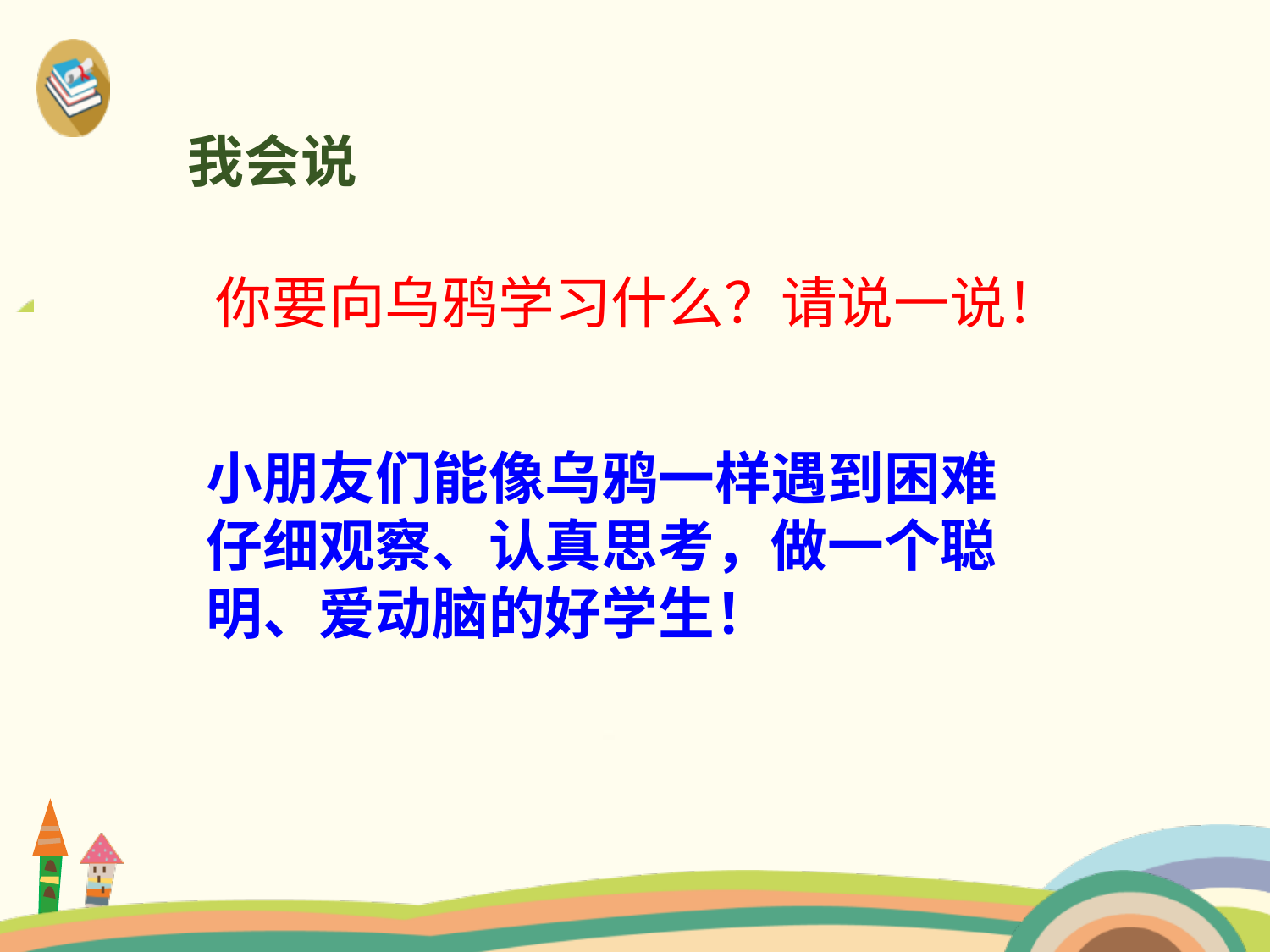

我会说
你要向乌鸦学习什么？请说一说！
小朋友们能像乌鸦一样遇到困难仔细观察、认真思考，做一个聪明、爱动脑的好学生！